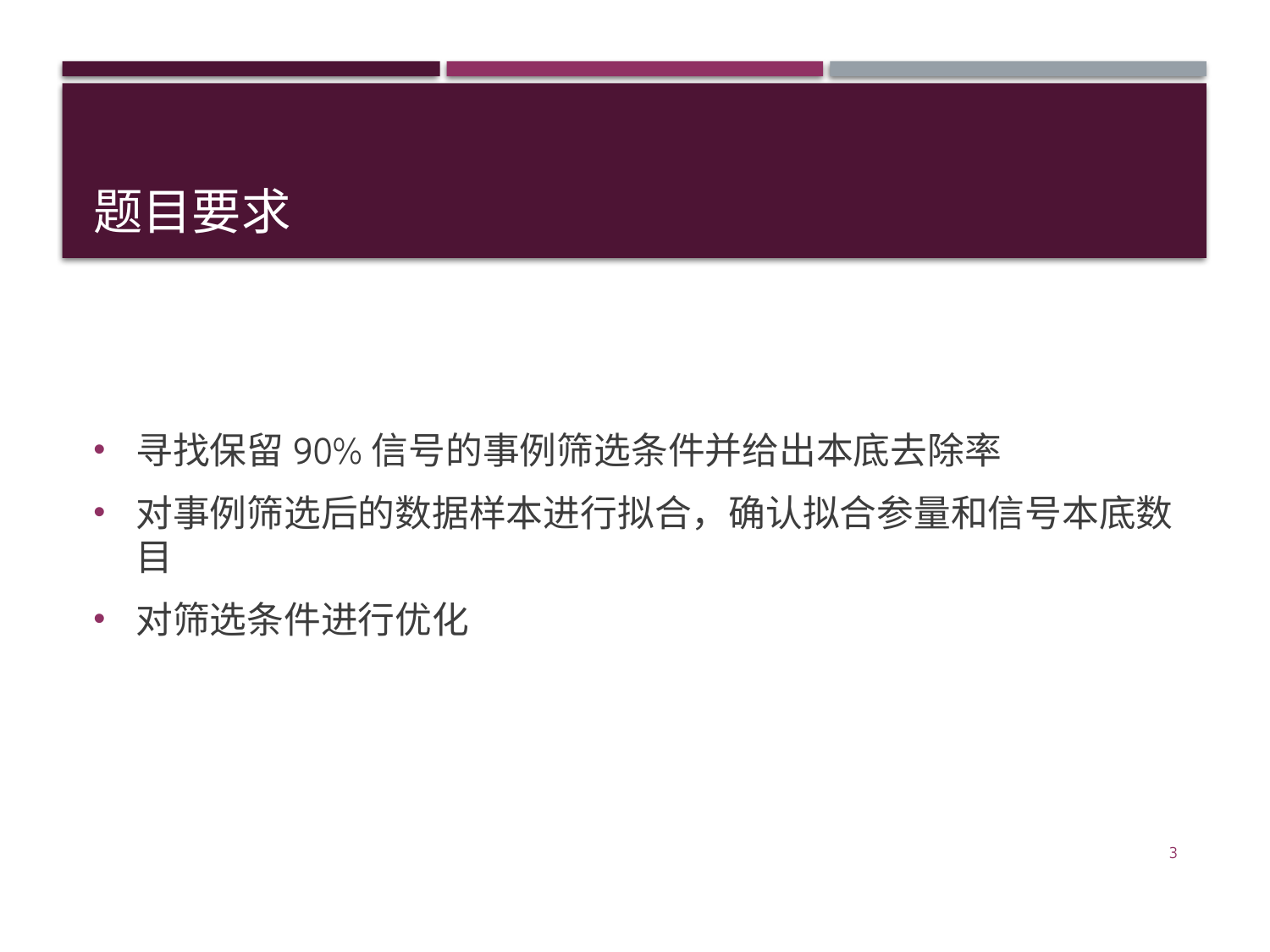

# 题目要求
寻找保留90%信号的事例筛选条件并给出本底去除率
对事例筛选后的数据样本进行拟合，确认拟合参量和信号本底数目
对筛选条件进行优化

3